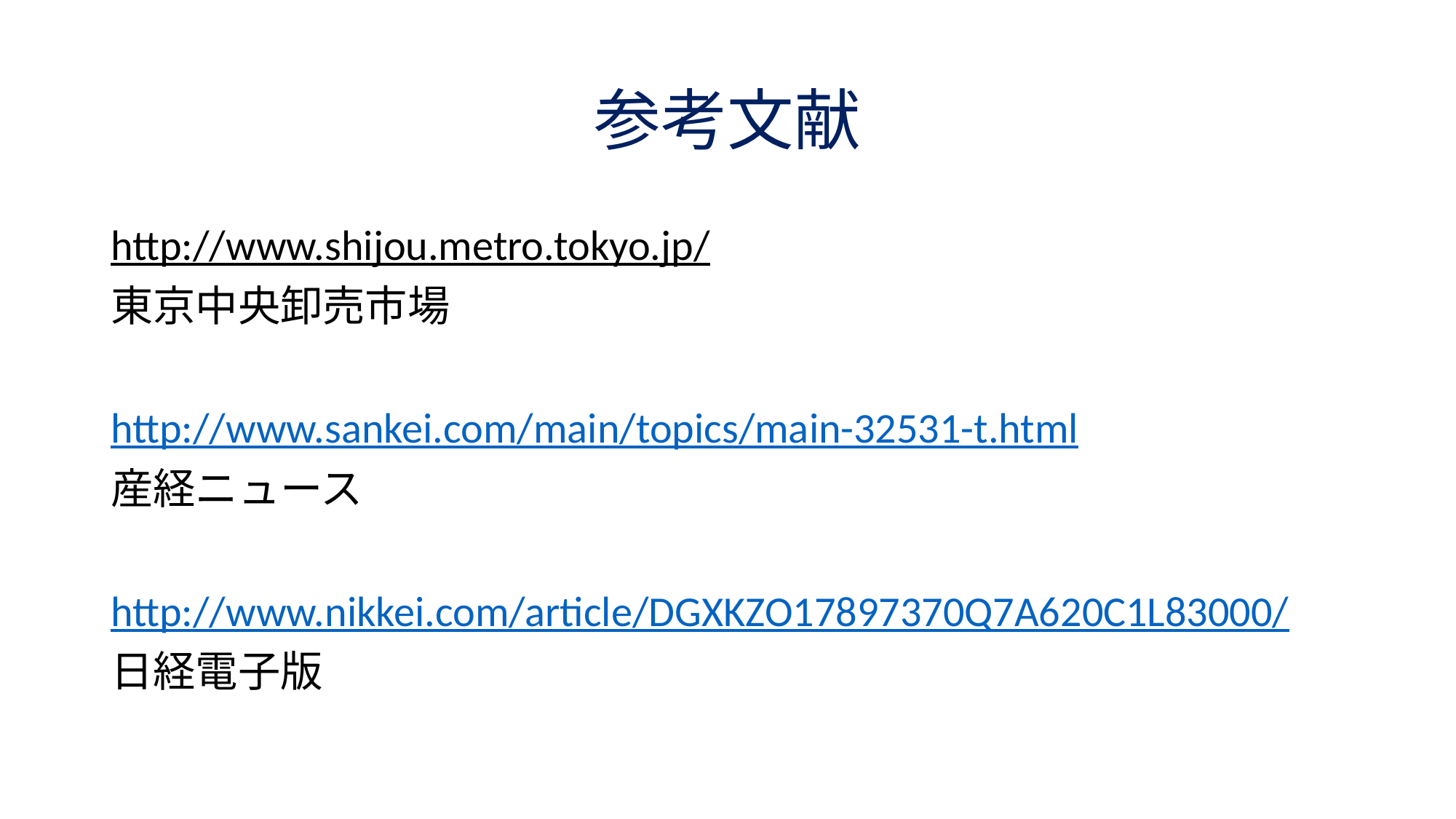

# 参考文献
http://www.shijou.metro.tokyo.jp/
東京中央卸売市場

http://www.sankei.com/main/topics/main-32531-t.html
産経ニュース

http://www.nikkei.com/article/DGXKZO17897370Q7A620C1L83000/
日経電子版